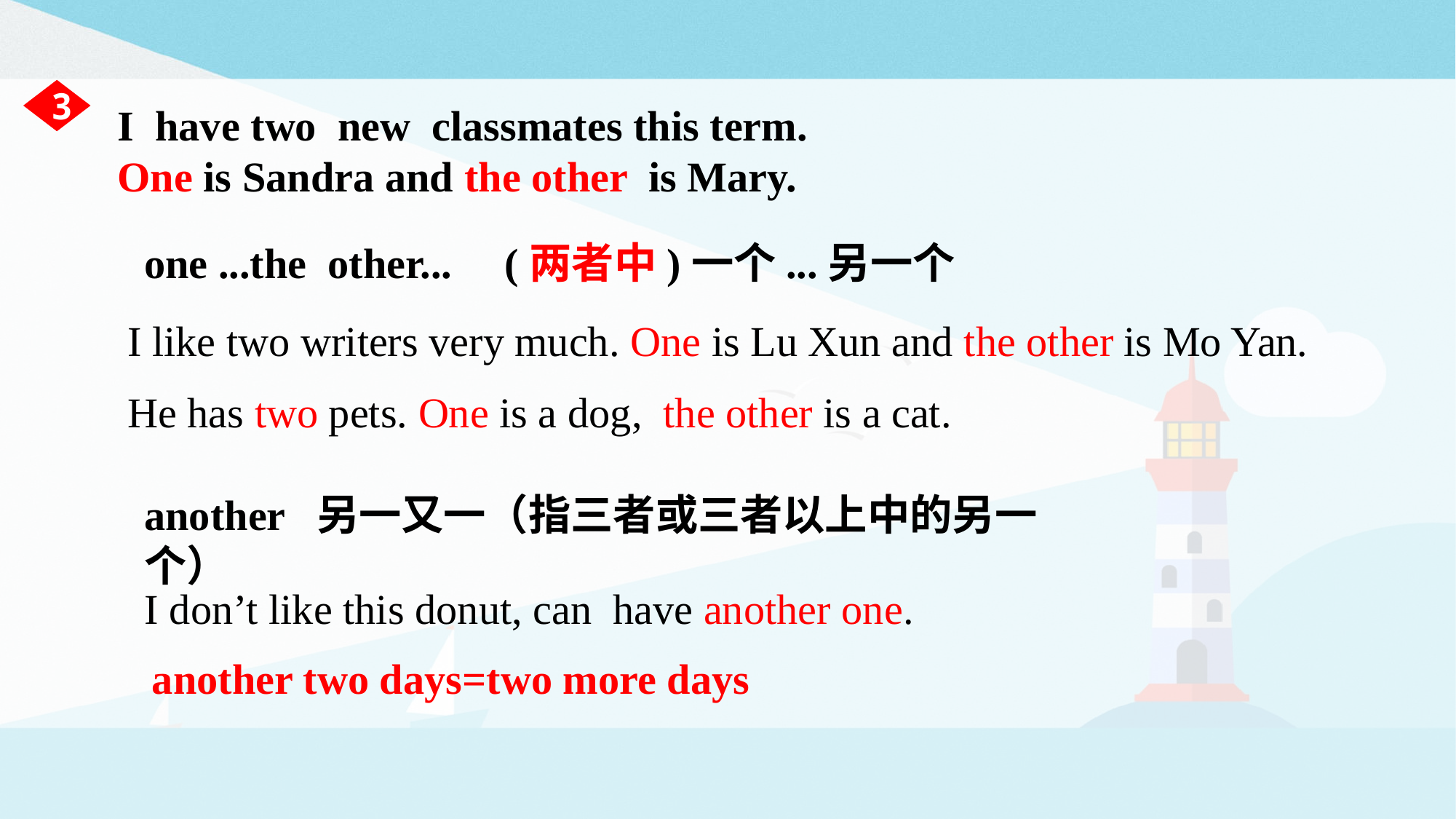

3
I  have two  new  classmates this term.
One is Sandra and the other  is Mary.
one ...the  other...     (两者中)一个...另一个
I like two writers very much. One is Lu Xun and the other is Mo Yan.

He has two pets. One is a dog,  the other is a cat.

another  另一又一（指三者或三者以上中的另一个）
I don’t like this donut, can  have another one.
another two days=two more days